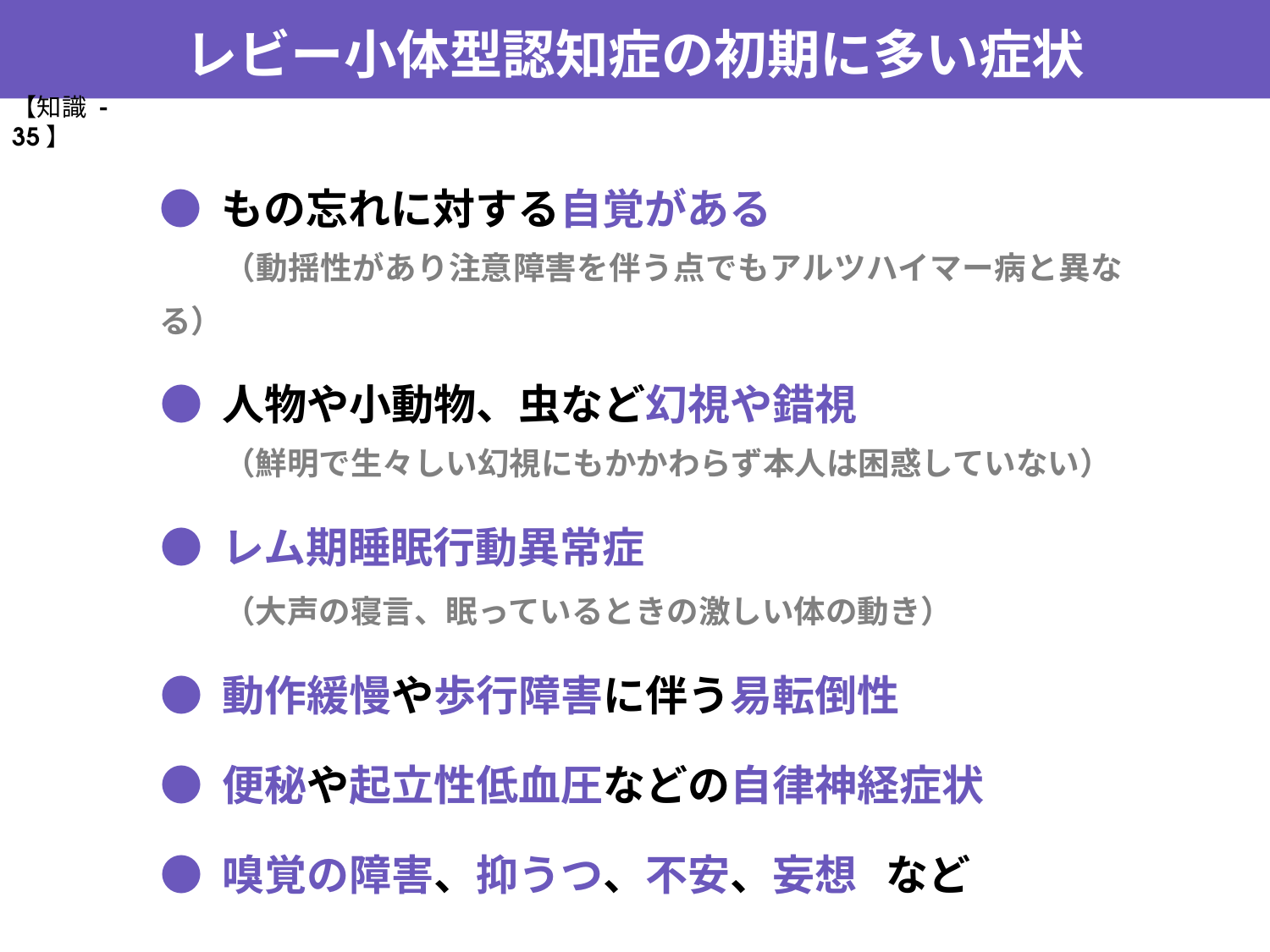

レビー小体型認知症の初期に多い症状
【知識 -35】
● もの忘れに対する自覚がある
　　（動揺性があり注意障害を伴う点でもアルツハイマー病と異なる）
● 人物や小動物、虫など幻視や錯視
　　（鮮明で生々しい幻視にもかかわらず本人は困惑していない）
● レム期睡眠行動異常症
　　（大声の寝言、眠っているときの激しい体の動き）
● 動作緩慢や歩行障害に伴う易転倒性
● 便秘や起立性低血圧などの自律神経症状
● 嗅覚の障害、抑うつ、不安、妄想   など